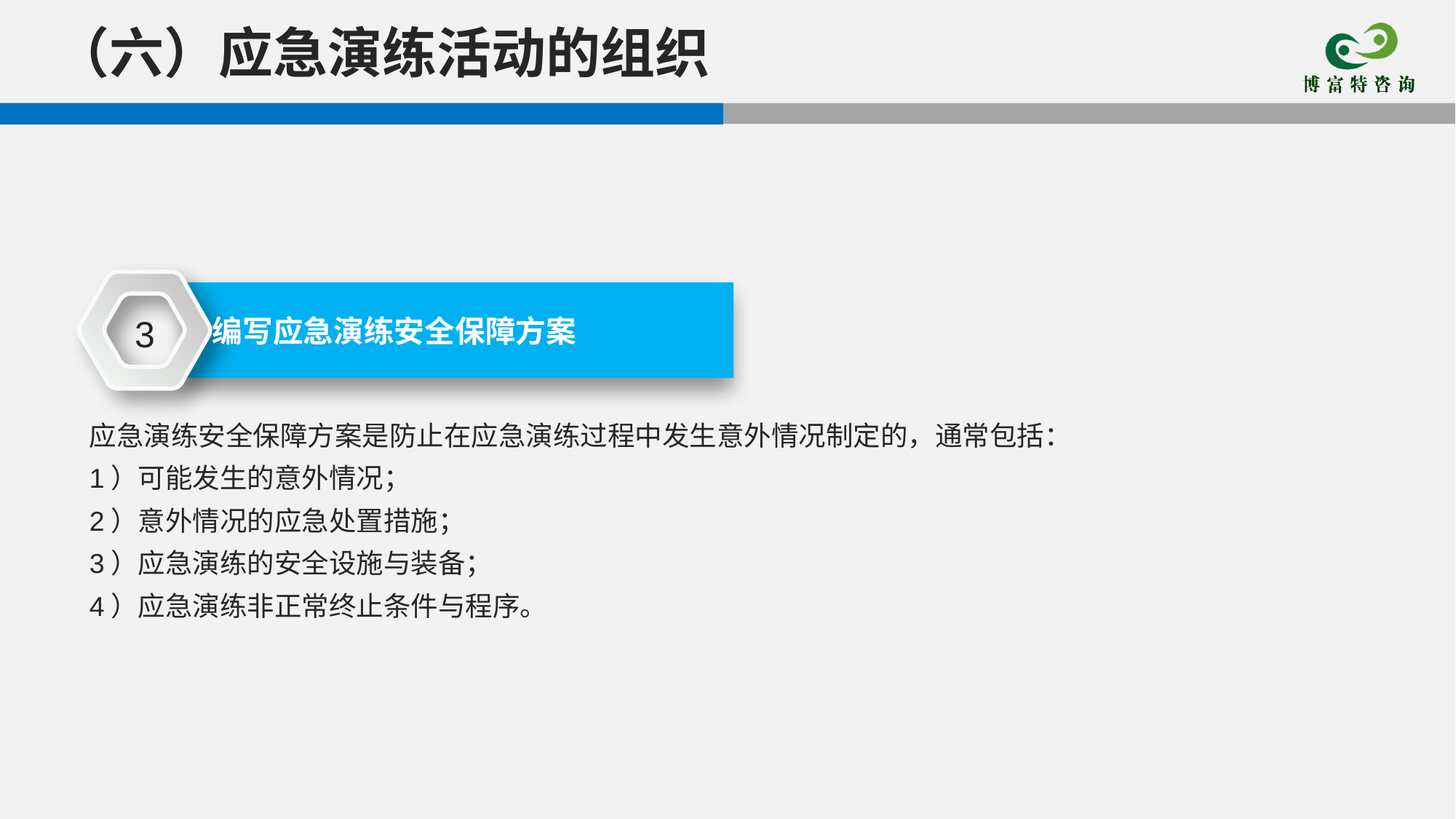

（六）应急演练活动的组织

3
编写应急演练安全保障方案
应急演练安全保障方案是防止在应急演练过程中发生意外情况制定的，通常包括：
1）可能发生的意外情况；
2）意外情况的应急处置措施；
3）应急演练的安全设施与装备；
4）应急演练非正常终止条件与程序。